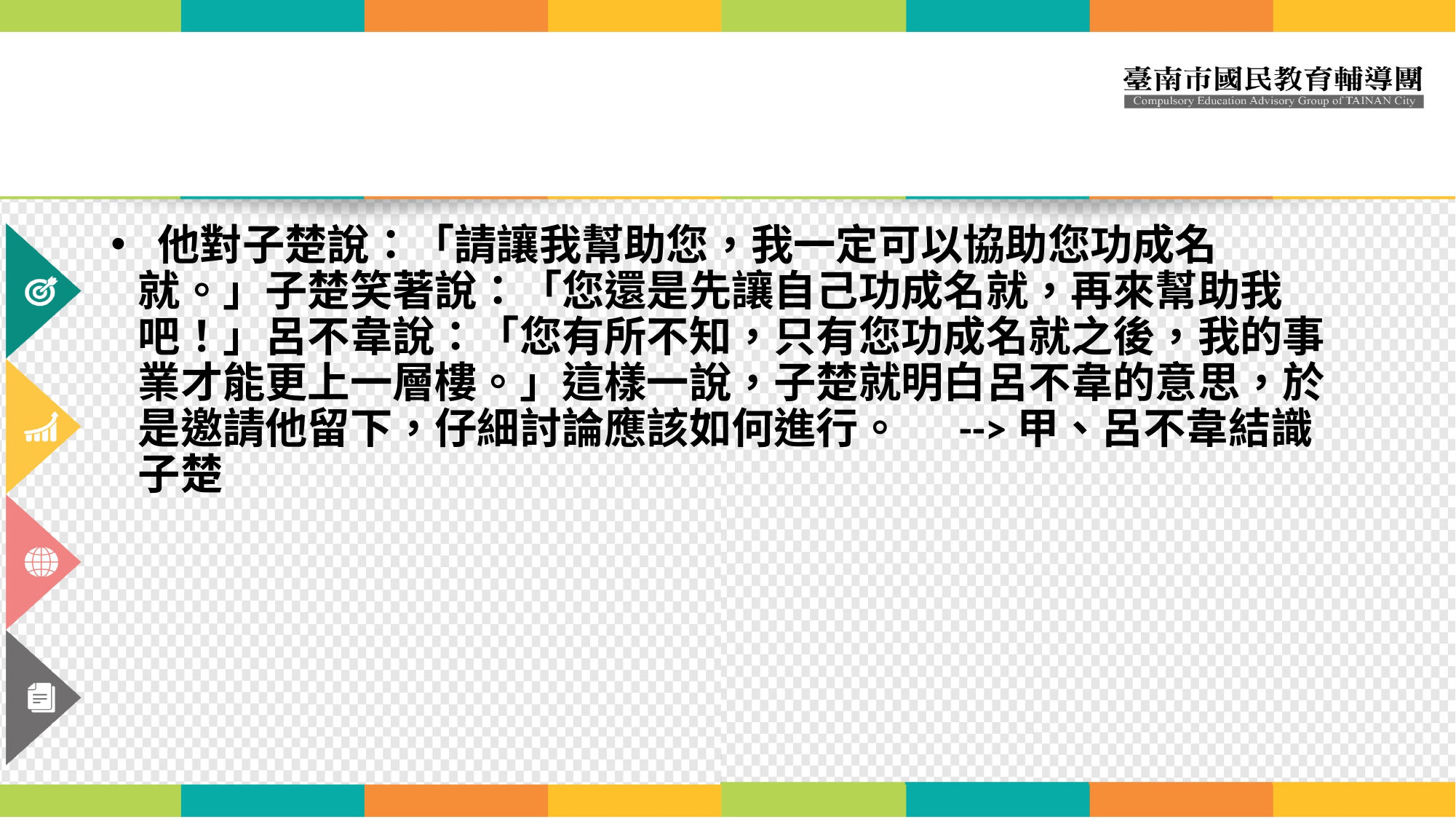

他對子楚說：「請讓我幫助您，我一定可以協助您功成名就。」子楚笑著說：「您還是先讓自己功成名就，再來幫助我吧！」呂不韋說：「您有所不知，只有您功成名就之後，我的事業才能更上一層樓。」這樣一說，子楚就明白呂不韋的意思，於是邀請他留下，仔細討論應該如何進行。     -->甲、呂不韋結識子楚